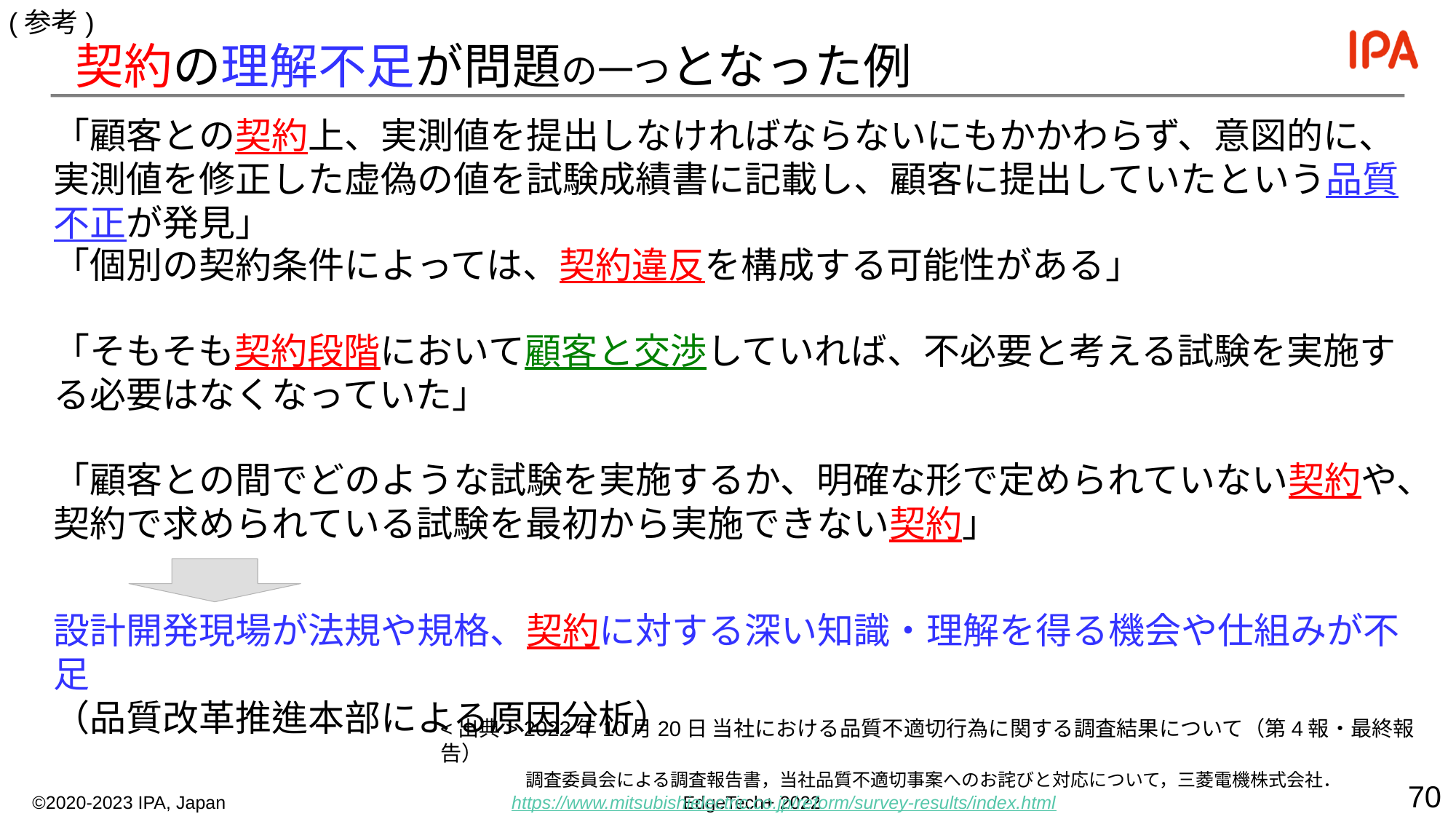

(参考)
# 契約の理解不足が問題の一つとなった例
「顧客との契約上、実測値を提出しなければならないにもかかわらず、意図的に、実測値を修正した虚偽の値を試験成績書に記載し、顧客に提出していたという品質不正が発見」
「個別の契約条件によっては、契約違反を構成する可能性がある」
「そもそも契約段階において顧客と交渉していれば、不必要と考える試験を実施する必要はなくなっていた」
「顧客との間でどのような試験を実施するか、明確な形で定められていない契約や、契約で求められている試験を最初から実施できない契約」

設計開発現場が法規や規格、契約に対する深い知識・理解を得る機会や仕組みが不足
（品質改革推進本部による原因分析）
<出典> 2022年10月20日 当社における品質不適切行為に関する調査結果について（第4報・最終報告）
　　　　調査委員会による調査報告書，当社品質不適切事案へのお詫びと対応について，三菱電機株式会社．
              https://www.mitsubishielectric.co.jp/reform/survey-results/index.html
©2020-2023 IPA, Japan
EdgeTech+ 2022